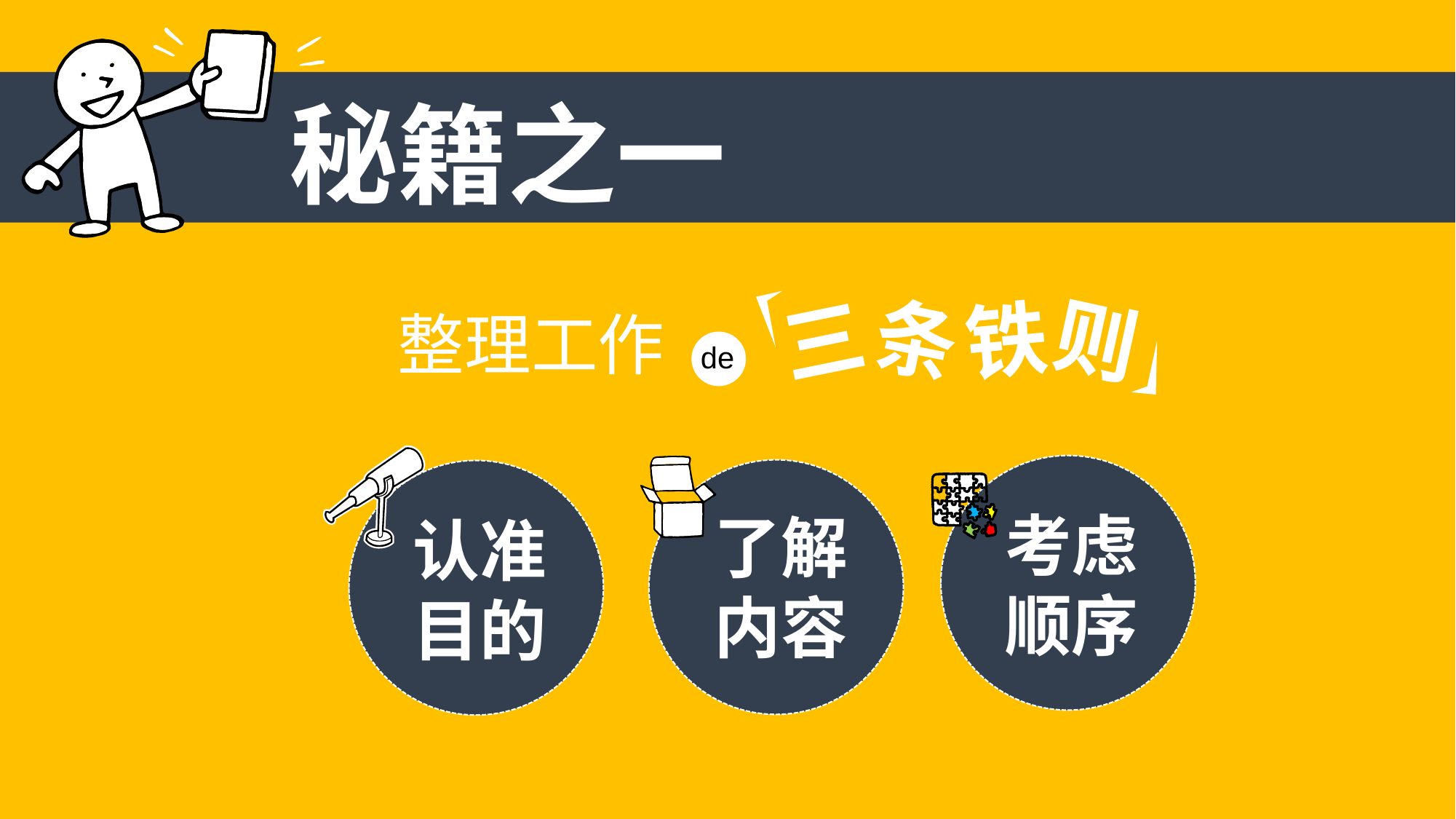

秘籍之一
铁
条
三
则
整理工作

de

考虑
顺序
了解
内容
认准
目的